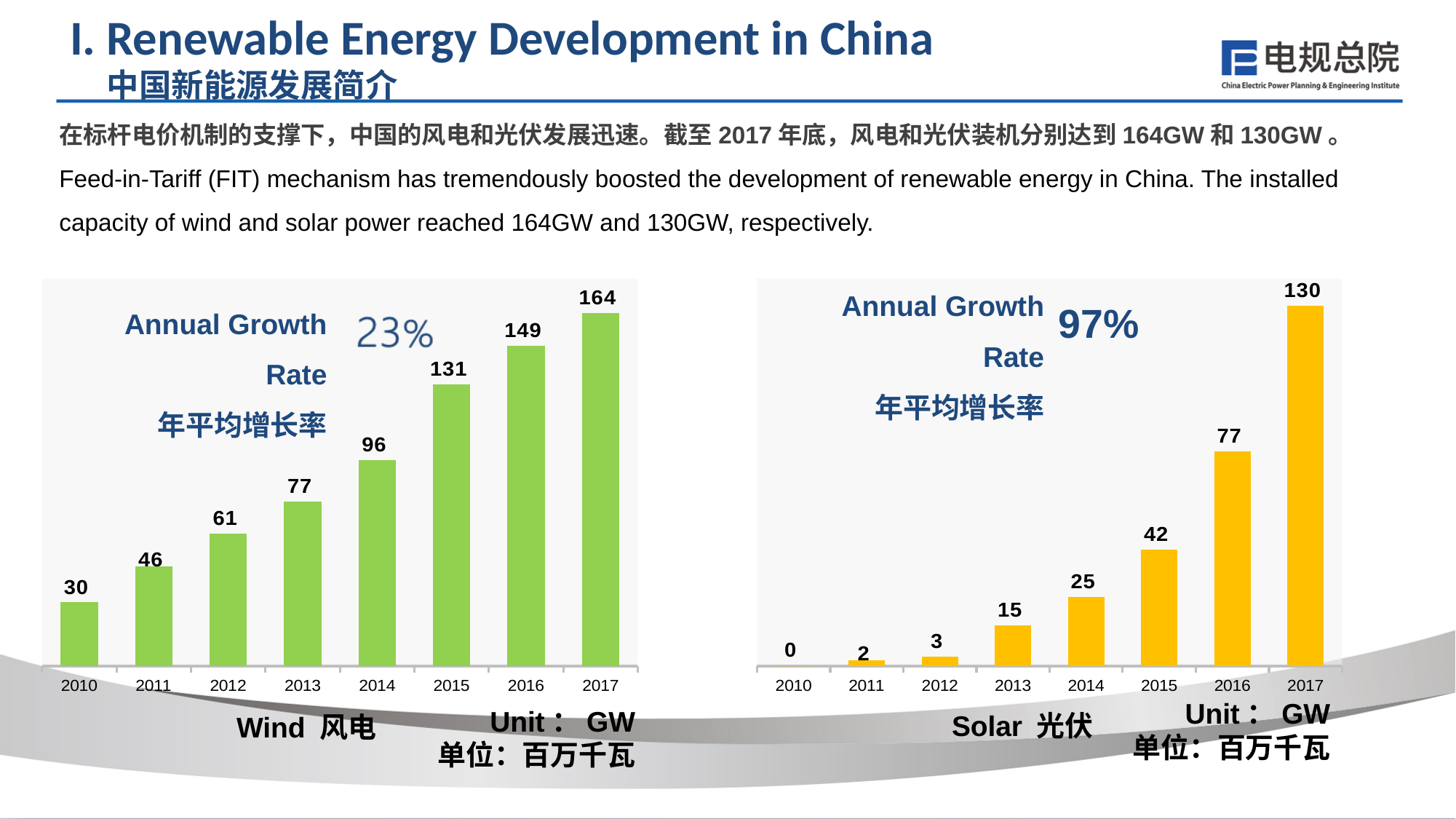

I. Renewable Energy Development in China
    中国新能源发展简介
在标杆电价机制的支撑下，中国的风电和光伏发展迅速。截至2017年底，风电和光伏装机分别达到164GW和130GW。
Feed-in-Tariff (FIT) mechanism has tremendously boosted the development of renewable energy in China. The installed capacity of wind and solar power reached 164GW and 130GW, respectively.

### Chart

| Category | 装机规模 |
|---|---|
| 2010 | 29.58 |
| 2011 | 46.23 |
| 2012 | 61.42 |
| 2013 | 76.52 |
| 2014 | 95.81 |
| 2015 | 130.75 |
| 2016 | 148.64 |
| 2017 | 164.0 |

### Chart

| Category | 装机规模 |
|---|---|
| 2010 | 0.26 |
| 2011 | 2.22 |
| 2012 | 3.41 |
| 2013 | 14.794384 |
| 2014 | 24.86 |
| 2015 | 42.18 |
| 2016 | 77.43 |
| 2017 | 130.25 |
Annual Growth Rate
年平均增长率
Annual Growth Rate
年平均增长率
97%
Unit：GW
单位：百万千瓦
Unit：GW
单位：百万千瓦
Solar 光伏
Wind 风电